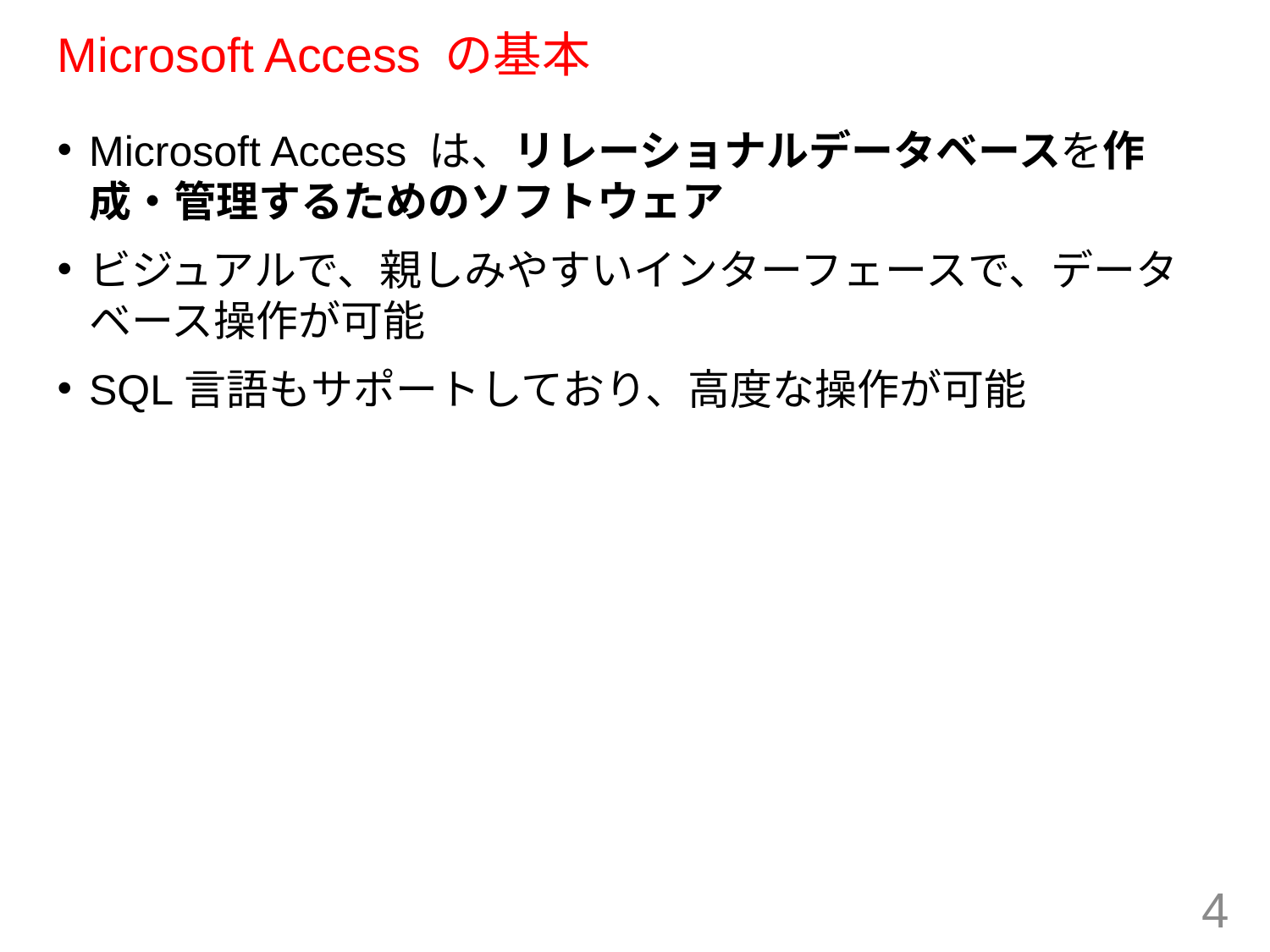

# Microsoft Access の基本
Microsoft Access は、リレーショナルデータベースを作成・管理するためのソフトウェア
ビジュアルで、親しみやすいインターフェースで、データベース操作が可能
SQL言語もサポートしており、高度な操作が可能
4